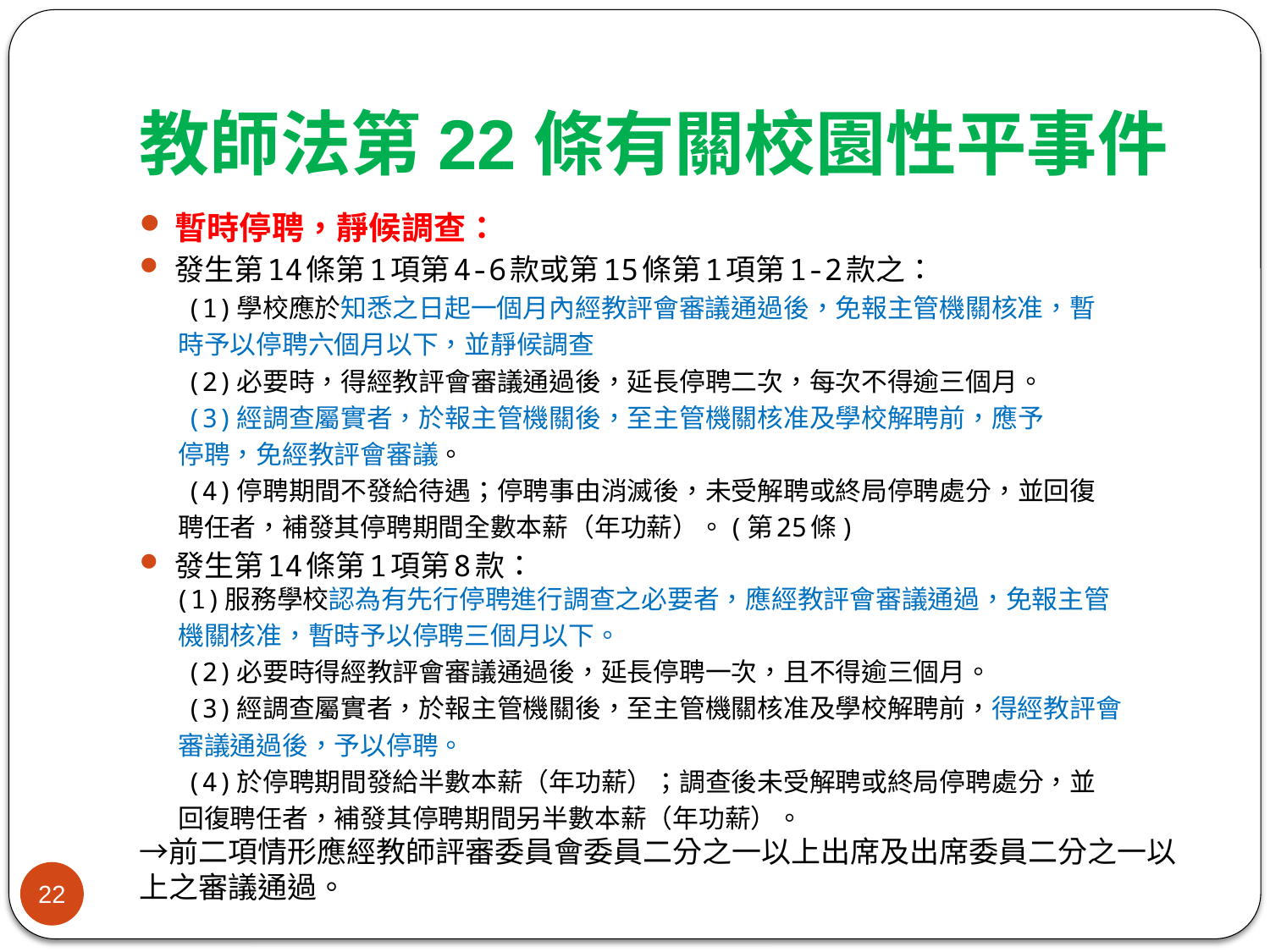

# 教師法第22條有關校園性平事件
暫時停聘，靜候調查：
發生第14條第1項第4-6款或第15條第1項第1-2款之：
   (1)學校應於知悉之日起一個月內經教評會審議通過後，免報主管機關核准，暫
      時予以停聘六個月以下，並靜候調查
   (2)必要時，得經教評會審議通過後，延長停聘二次，每次不得逾三個月。
   (3)經調查屬實者，於報主管機關後，至主管機關核准及學校解聘前，應予
      停聘，免經教評會審議。
   (4)停聘期間不發給待遇；停聘事由消滅後，未受解聘或終局停聘處分，並回復
      聘任者，補發其停聘期間全數本薪（年功薪）。(第25條)
發生第14條第1項第8款：
(1)服務學校認為有先行停聘進行調查之必要者，應經教評會審議通過，免報主管
      機關核准，暫時予以停聘三個月以下。
   (2)必要時得經教評會審議通過後，延長停聘一次，且不得逾三個月。
   (3)經調查屬實者，於報主管機關後，至主管機關核准及學校解聘前，得經教評會
      審議通過後，予以停聘。
   (4)於停聘期間發給半數本薪（年功薪）；調查後未受解聘或終局停聘處分，並
      回復聘任者，補發其停聘期間另半數本薪（年功薪）。
→前二項情形應經教師評審委員會委員二分之一以上出席及出席委員二分之一以上之審議通過。
22